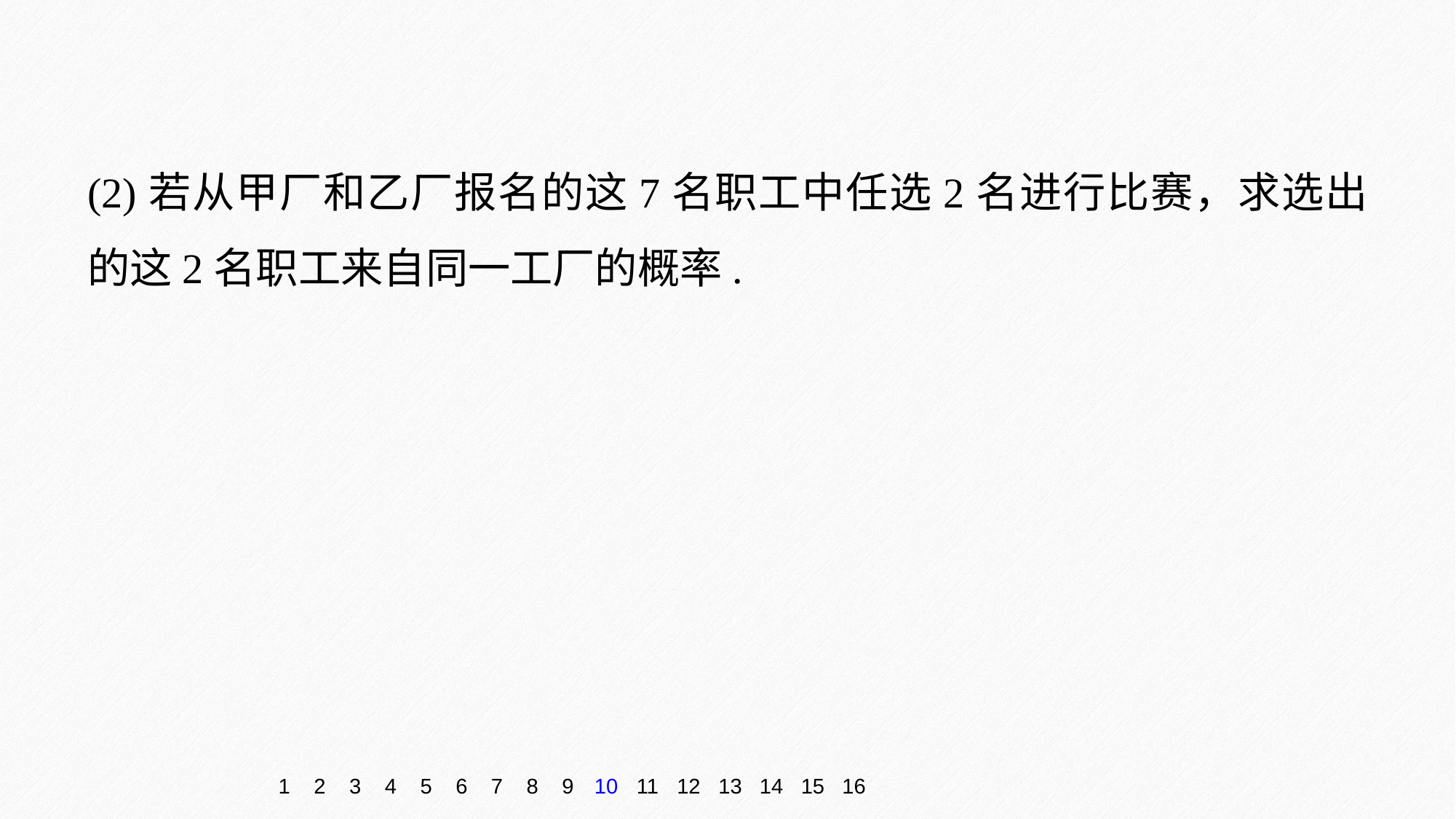

(2)若从甲厂和乙厂报名的这7名职工中任选2名进行比赛，求选出的这2名职工来自同一工厂的概率.
1
2
3
4
5
6
7
8
9
10
11
12
13
14
15
16